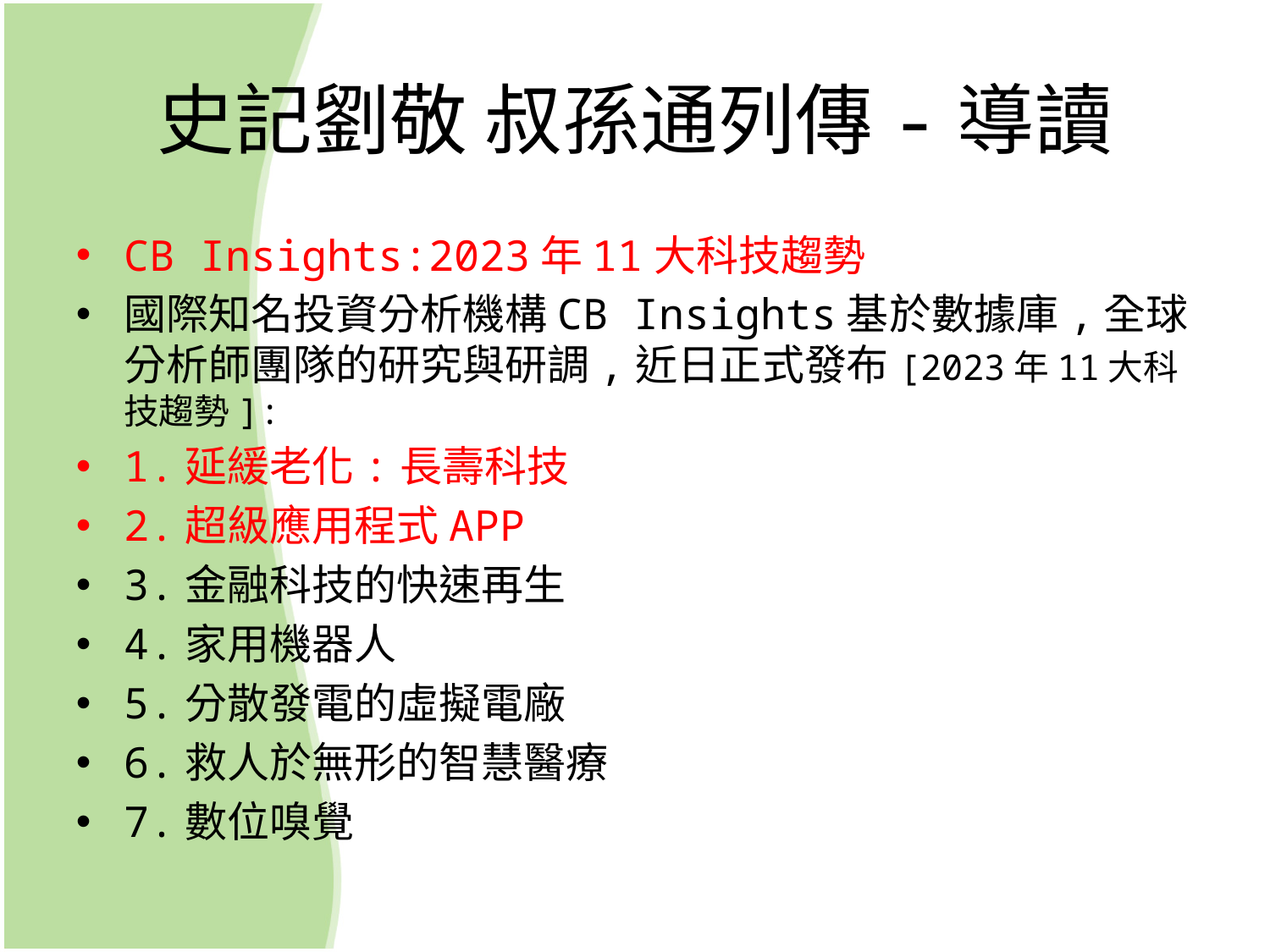

# 史記劉敬 叔孫通列傳-導讀
CB Insights:2023年11大科技趨勢
國際知名投資分析機構CB Insights基於數據庫,全球分析師團隊的研究與研調,近日正式發布[2023年11大科技趨勢]:
1.延緩老化:長壽科技
2.超級應用程式APP
3.金融科技的快速再生
4.家用機器人
5.分散發電的虛擬電廠
6.救人於無形的智慧醫療
7.數位嗅覺